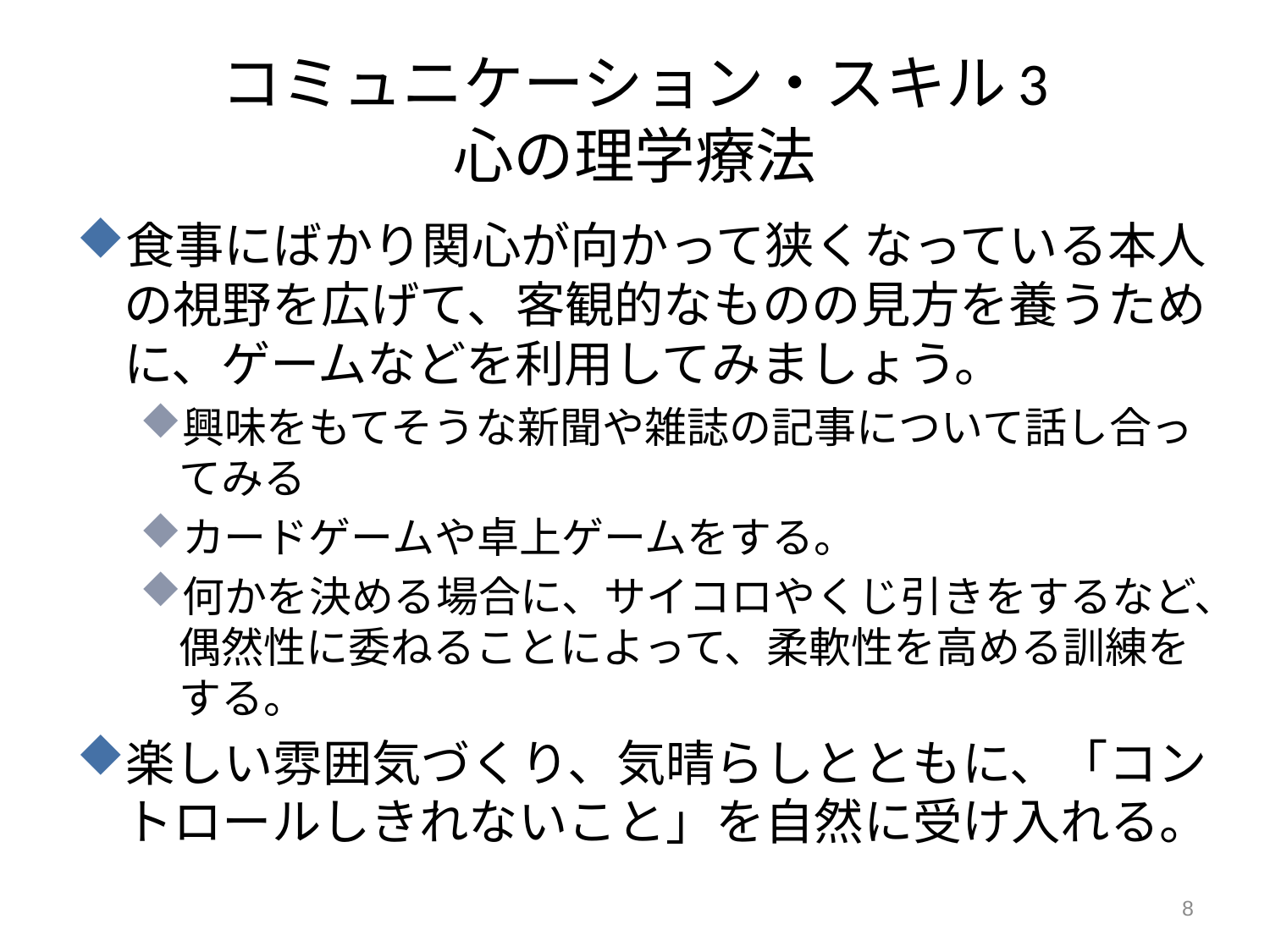

# コミュニケーション・スキル3 心の理学療法
食事にばかり関心が向かって狭くなっている本人の視野を広げて、客観的なものの見方を養うために、ゲームなどを利用してみましょう。
興味をもてそうな新聞や雑誌の記事について話し合ってみる
カードゲームや卓上ゲームをする。
何かを決める場合に、サイコロやくじ引きをするなど、偶然性に委ねることによって、柔軟性を高める訓練をする。
楽しい雰囲気づくり、気晴らしとともに、「コントロールしきれないこと」を自然に受け入れる。
8